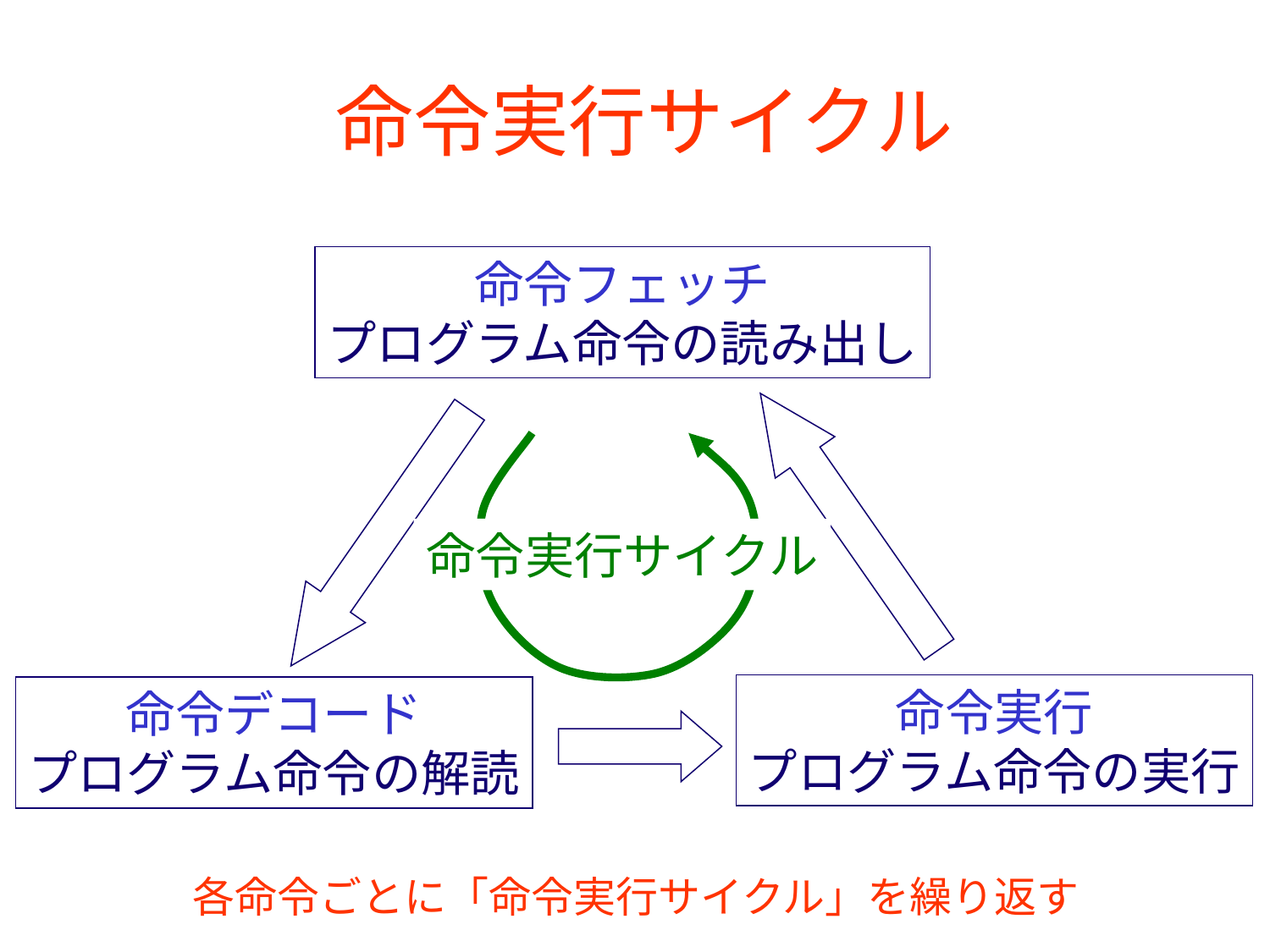

命令実行サイクル
命令フェッチ
プログラム命令の読み出し

命令実行サイクル
命令実行
プログラム命令の実行
命令デコード
プログラム命令の解読

各命令ごとに「命令実行サイクル」を繰り返す